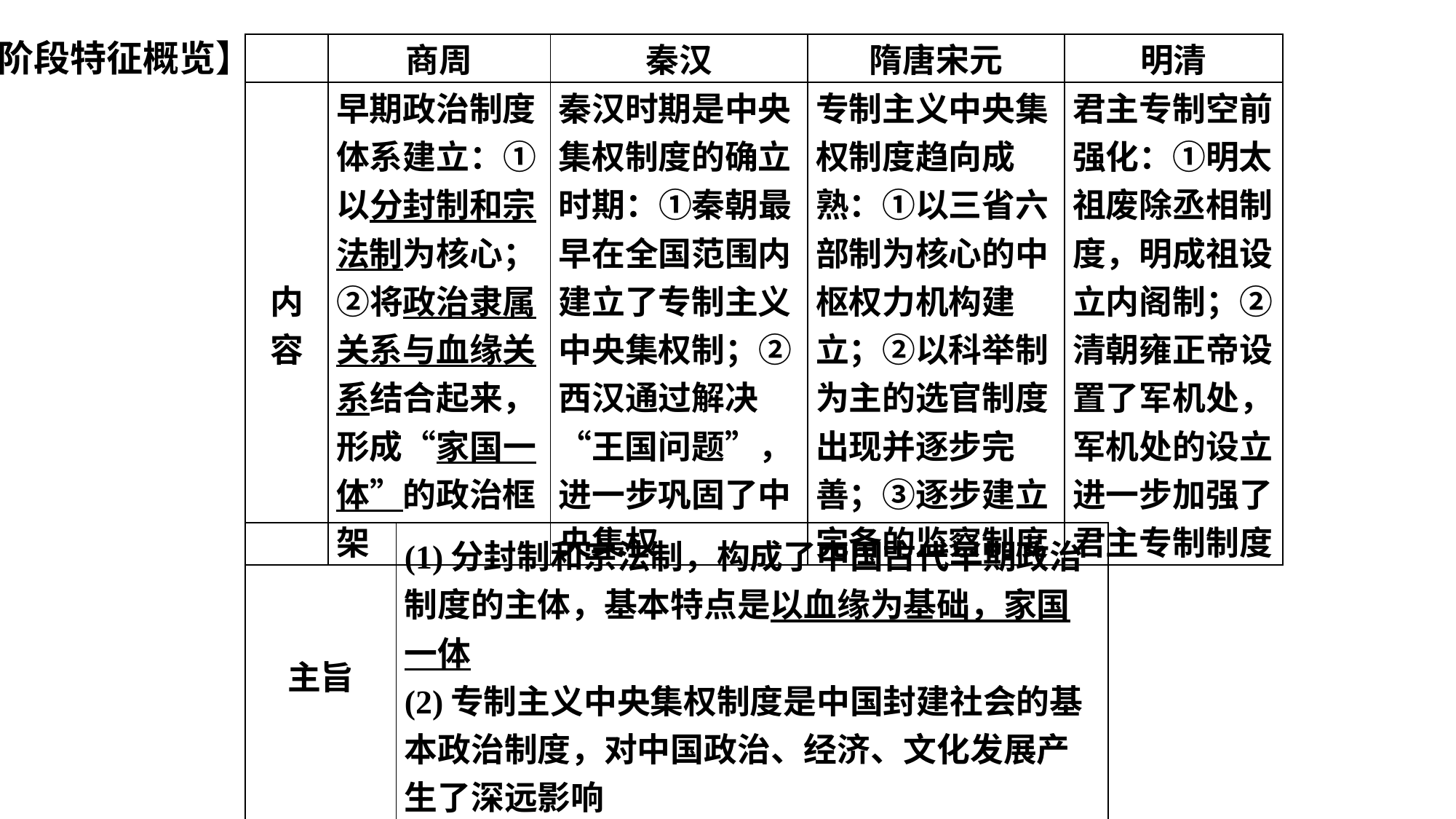

【阶段特征概览】
|  | 商周 | 秦汉 | 隋唐宋元 | 明清 |
| --- | --- | --- | --- | --- |
| 内容 | 早期政治制度体系建立：①以分封制和宗法制为核心；②将政治隶属关系与血缘关系结合起来，形成“家国一体”的政治框架 | 秦汉时期是中央集权制度的确立时期：①秦朝最早在全国范围内建立了专制主义中央集权制；②西汉通过解决“王国问题”，进一步巩固了中央集权 | 专制主义中央集权制度趋向成熟：①以三省六部制为核心的中枢权力机构建立；②以科举制为主的选官制度出现并逐步完善；③逐步建立完备的监察制度 | 君主专制空前强化：①明太祖废除丞相制度，明成祖设立内阁制；②清朝雍正帝设置了军机处，军机处的设立进一步加强了君主专制制度 |
| 主旨 | (1)分封制和宗法制，构成了中国古代早期政治制度的主体，基本特点是以血缘为基础，家国一体 (2)专制主义中央集权制度是中国封建社会的基本政治制度，对中国政治、经济、文化发展产生了深远影响 |
| --- | --- |